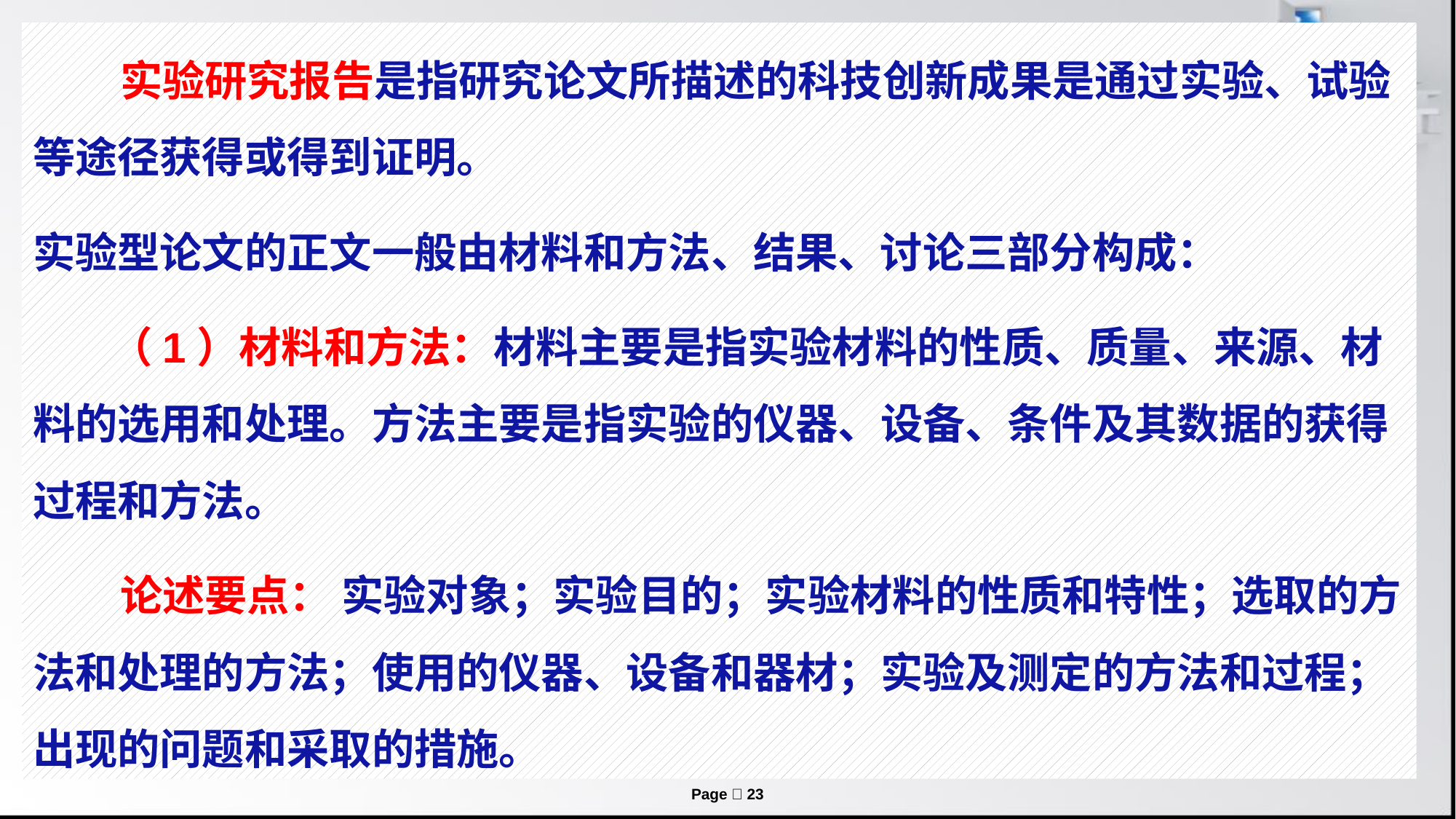

实验研究报告是指研究论文所描述的科技创新成果是通过实验、试验等途径获得或得到证明。
实验型论文的正文一般由材料和方法、结果、讨论三部分构成：
       （1）材料和方法：材料主要是指实验材料的性质、质量、来源、材料的选用和处理。方法主要是指实验的仪器、设备、条件及其数据的获得过程和方法。
        论述要点： 实验对象；实验目的；实验材料的性质和特性；选取的方法和处理的方法；使用的仪器、设备和器材；实验及测定的方法和过程；出现的问题和采取的措施。